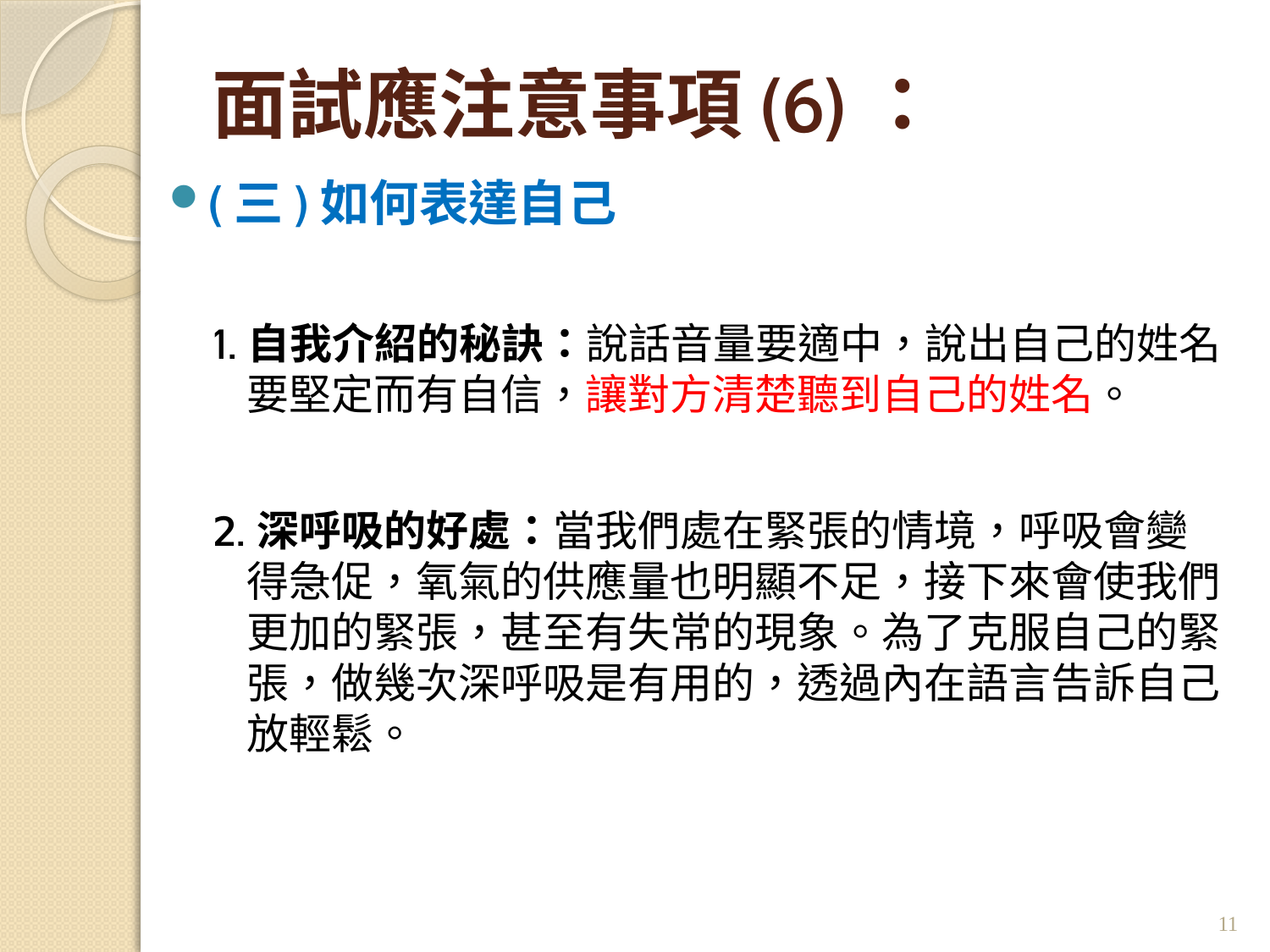

# 面試應注意事項(6)：
(三)如何表達自己

1.自我介紹的秘訣：說話音量要適中，說出自己的姓名要堅定而有自信，讓對方清楚聽到自己的姓名。

2.深呼吸的好處：當我們處在緊張的情境，呼吸會變得急促，氧氣的供應量也明顯不足，接下來會使我們更加的緊張，甚至有失常的現象。為了克服自己的緊張，做幾次深呼吸是有用的，透過內在語言告訴自己放輕鬆。
11